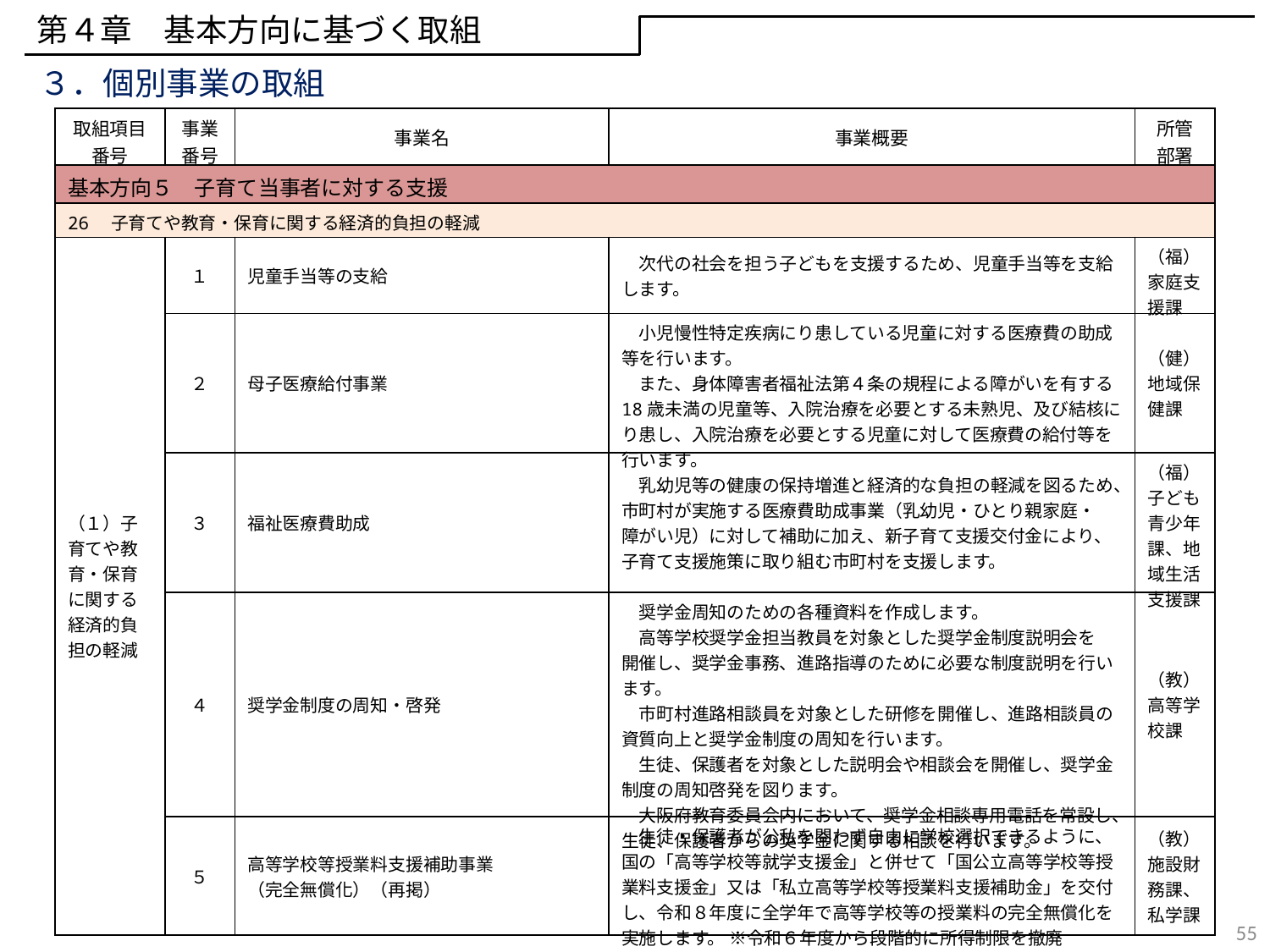

第４章　基本方向に基づく取組
３．個別事業の取組
| 取組項目 番号 | 事業 番号 | 事業名 | 事業概要 | 所管 部署 |
| --- | --- | --- | --- | --- |
| 基本方向５　子育て当事者に対する支援 |  |  |  |  |
| 26　子育てや教育・保育に関する経済的負担の軽減 |  |  |  |  |
| （１）子育てや教育・保育に関する経済的負担の軽減 | １ | 児童手当等の支給 | 次代の社会を担う子どもを支援するため、児童手当等を支給します。 | （福）家庭支援課 |
|  | ２ | 母子医療給付事業 | 小児慢性特定疾病にり患している児童に対する医療費の助成等を行います。 　また、身体障害者福祉法第４条の規程による障がいを有する18歳未満の児童等、入院治療を必要とする未熟児、及び結核にり患し、入院治療を必要とする児童に対して医療費の給付等を行います。 | （健）地域保健課 |
|  | ３ | 福祉医療費助成 | 乳幼児等の健康の保持増進と経済的な負担の軽減を図るため、市町村が実施する医療費助成事業（乳幼児・ひとり親家庭・ 障がい児）に対して補助に加え、新子育て支援交付金により、子育て支援施策に取り組む市町村を支援します。 | （福）子ども青少年課、地域生活支援課 |
|  | ４ | 奨学金制度の周知・啓発 | 奨学金周知のための各種資料を作成します。 　高等学校奨学金担当教員を対象とした奨学金制度説明会を 開催し、奨学金事務、進路指導のために必要な制度説明を行います。 　市町村進路相談員を対象とした研修を開催し、進路相談員の資質向上と奨学金制度の周知を行います。 　生徒、保護者を対象とした説明会や相談会を開催し、奨学金制度の周知啓発を図ります。 　大阪府教育委員会内において、奨学金相談専用電話を常設し、生徒、保護者からの奨学金に関する相談を行います。 | （教）高等学校課 |
|  | ５ | 高等学校等授業料支援補助事業 （完全無償化）（再掲） | 生徒・保護者が公私を問わず自由に学校選択できるように、国の「高等学校等就学支援金」と併せて「国公立高等学校等授業料支援金」又は「私立高等学校等授業料支援補助金」を交付し、令和８年度に全学年で高等学校等の授業料の完全無償化を実施します。 ※令和６年度から段階的に所得制限を撤廃 | （教） 施設財務課、 私学課 |
55